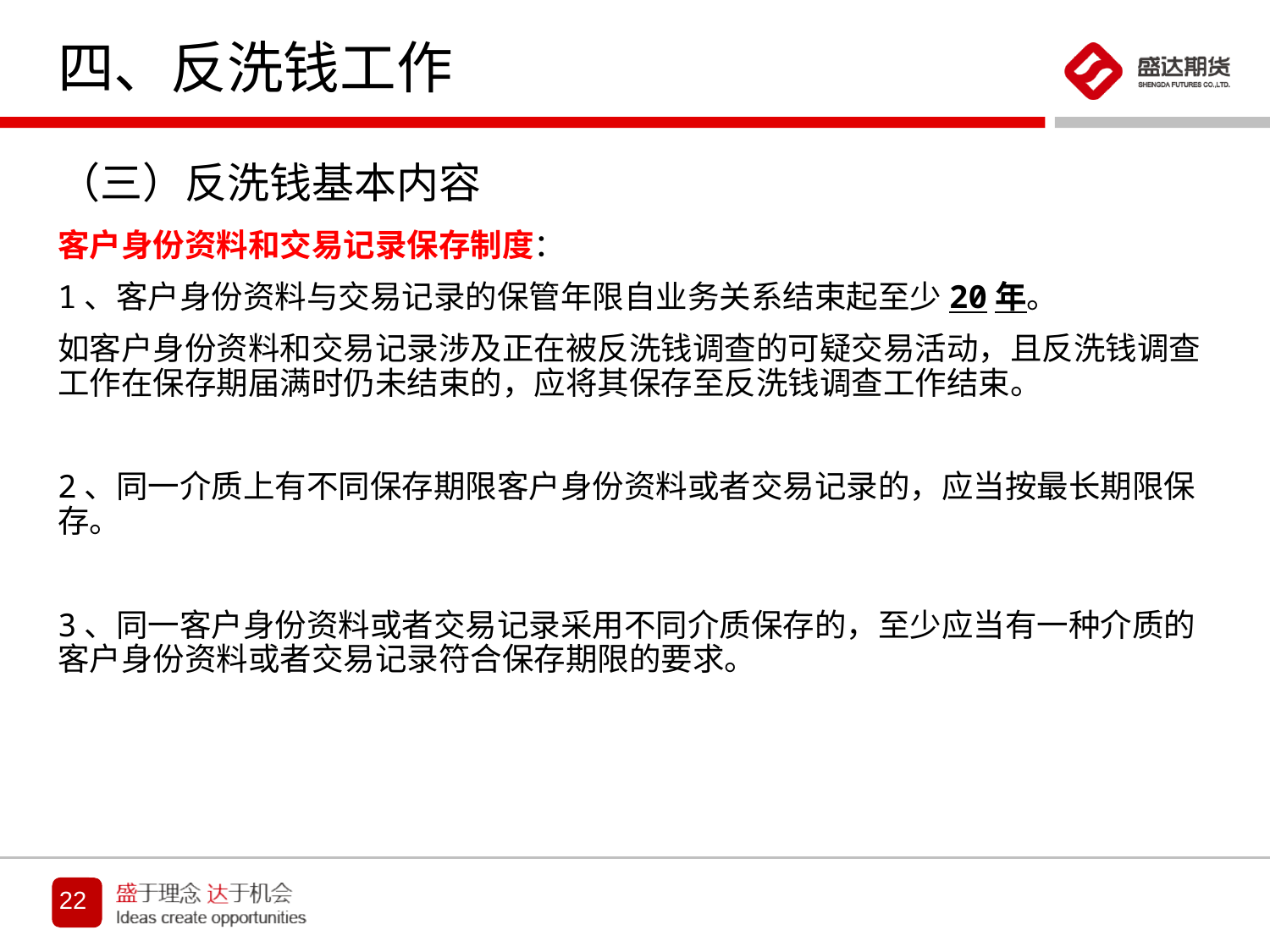

# 四、反洗钱工作
（三）反洗钱基本内容
客户身份资料和交易记录保存制度：
1、客户身份资料与交易记录的保管年限自业务关系结束起至少20年。
如客户身份资料和交易记录涉及正在被反洗钱调查的可疑交易活动，且反洗钱调查工作在保存期届满时仍未结束的，应将其保存至反洗钱调查工作结束。

2、同一介质上有不同保存期限客户身份资料或者交易记录的，应当按最长期限保存。

3、同一客户身份资料或者交易记录采用不同介质保存的，至少应当有一种介质的客户身份资料或者交易记录符合保存期限的要求。